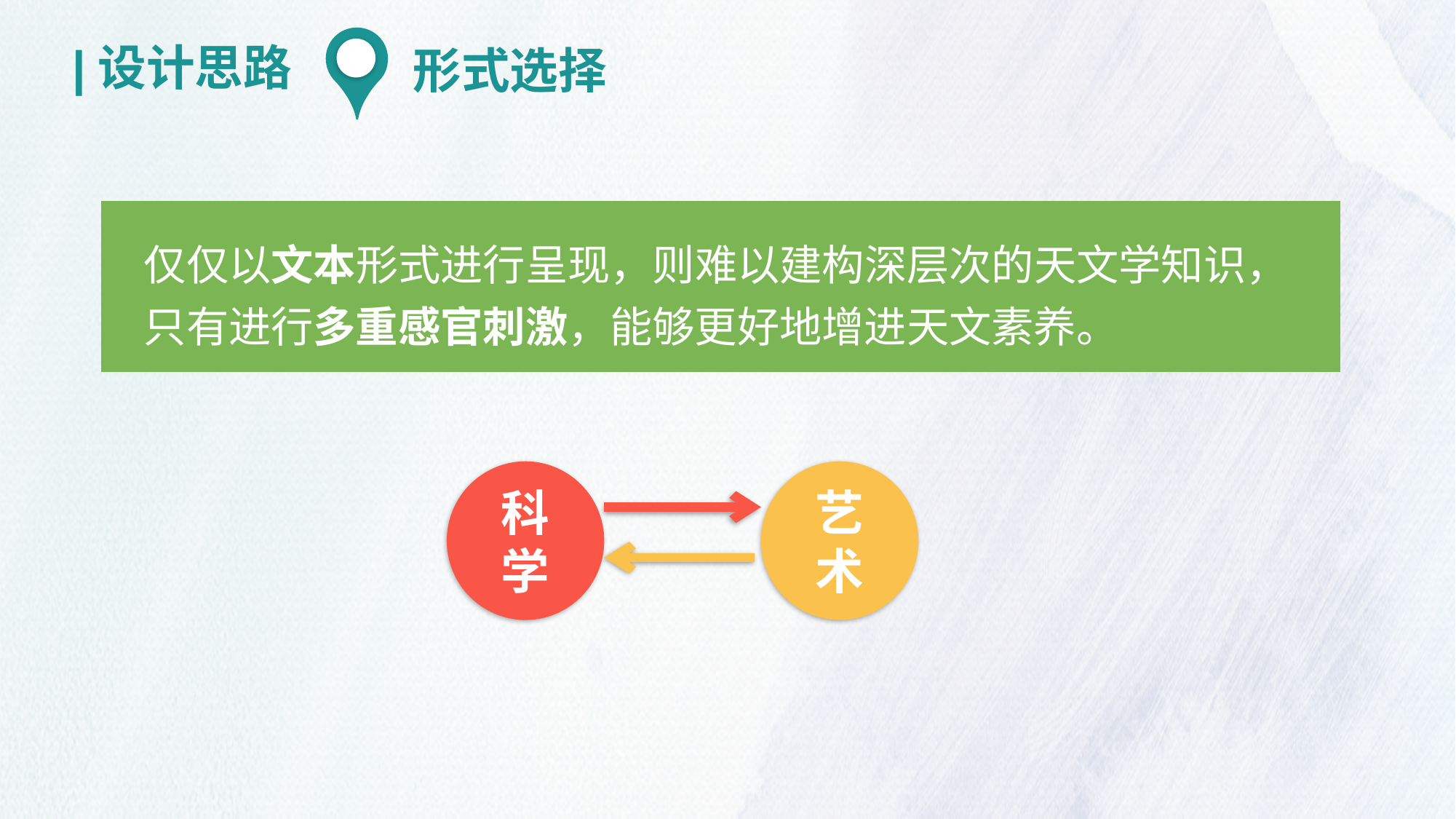

形式选择
|设计思路

仅仅以文本形式进行呈现，则难以建构深层次的天文学知识，只有进行多重感官刺激，能够更好地增进天文素养。
艺术
科学